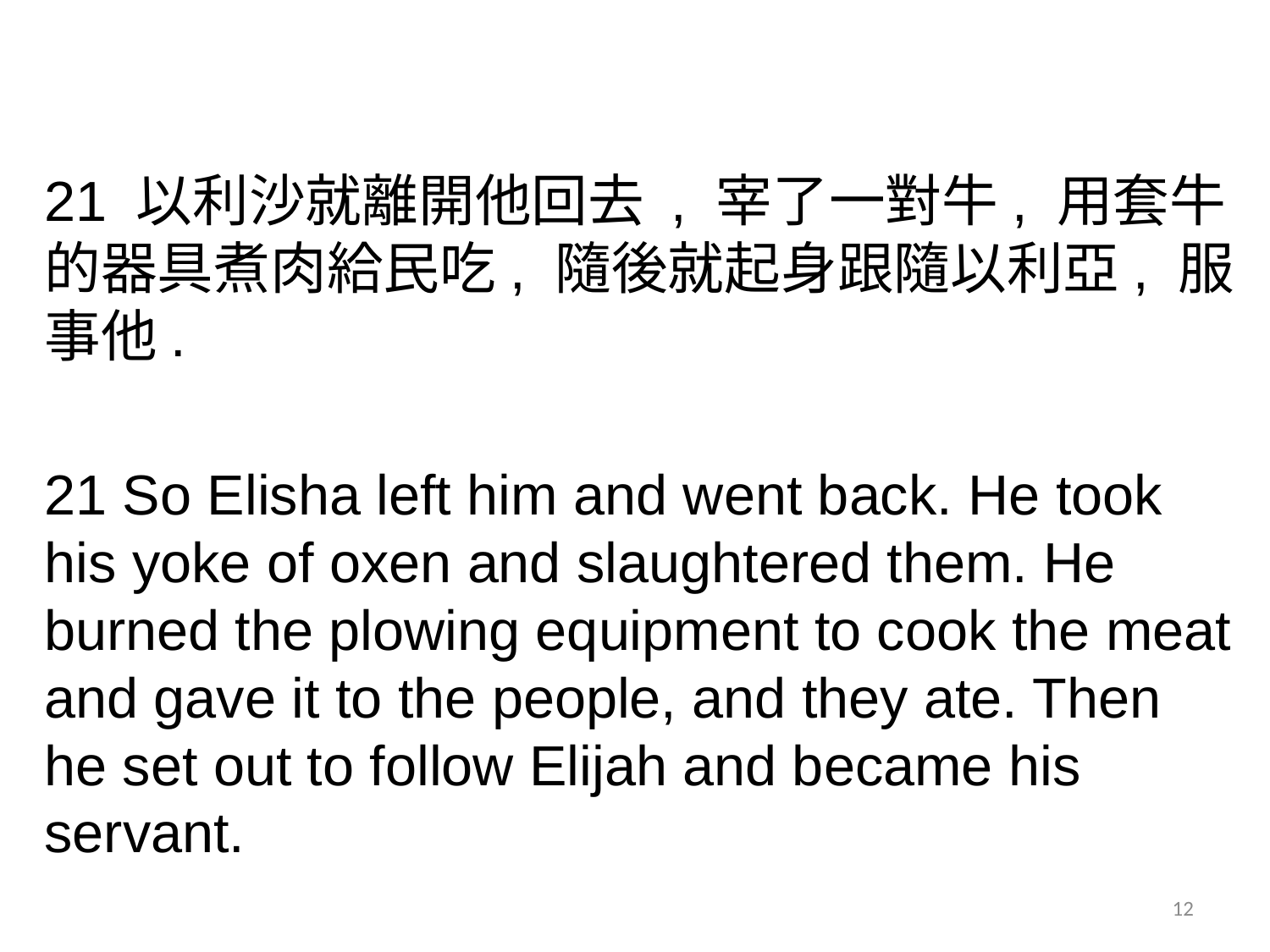

#
21 以利沙就離開他回去 , 宰了一對牛, 用套牛的器具煮肉給民吃, 隨後就起身跟隨以利亞, 服事他.

21 So Elisha left him and went back. He took his yoke of oxen and slaughtered them. He burned the plowing equipment to cook the meat and gave it to the people, and they ate. Then he set out to follow Elijah and became his servant.

12